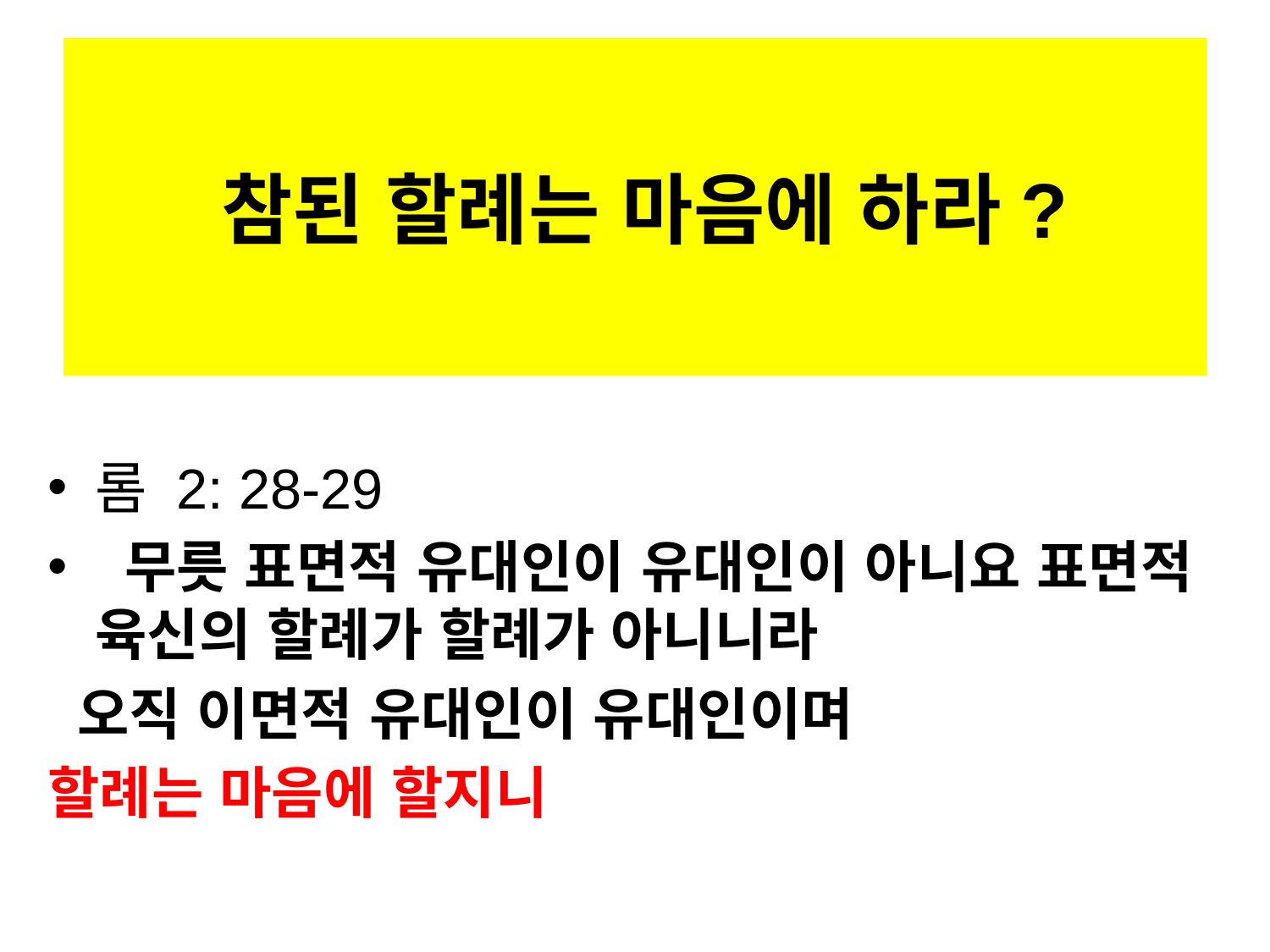

# 참된 할례는 마음에 하라?
롬 2: 28-29
 무릇 표면적 유대인이 유대인이 아니요 표면적 육신의 할례가 할례가 아니니라
 오직 이면적 유대인이 유대인이며
할례는 마음에 할지니